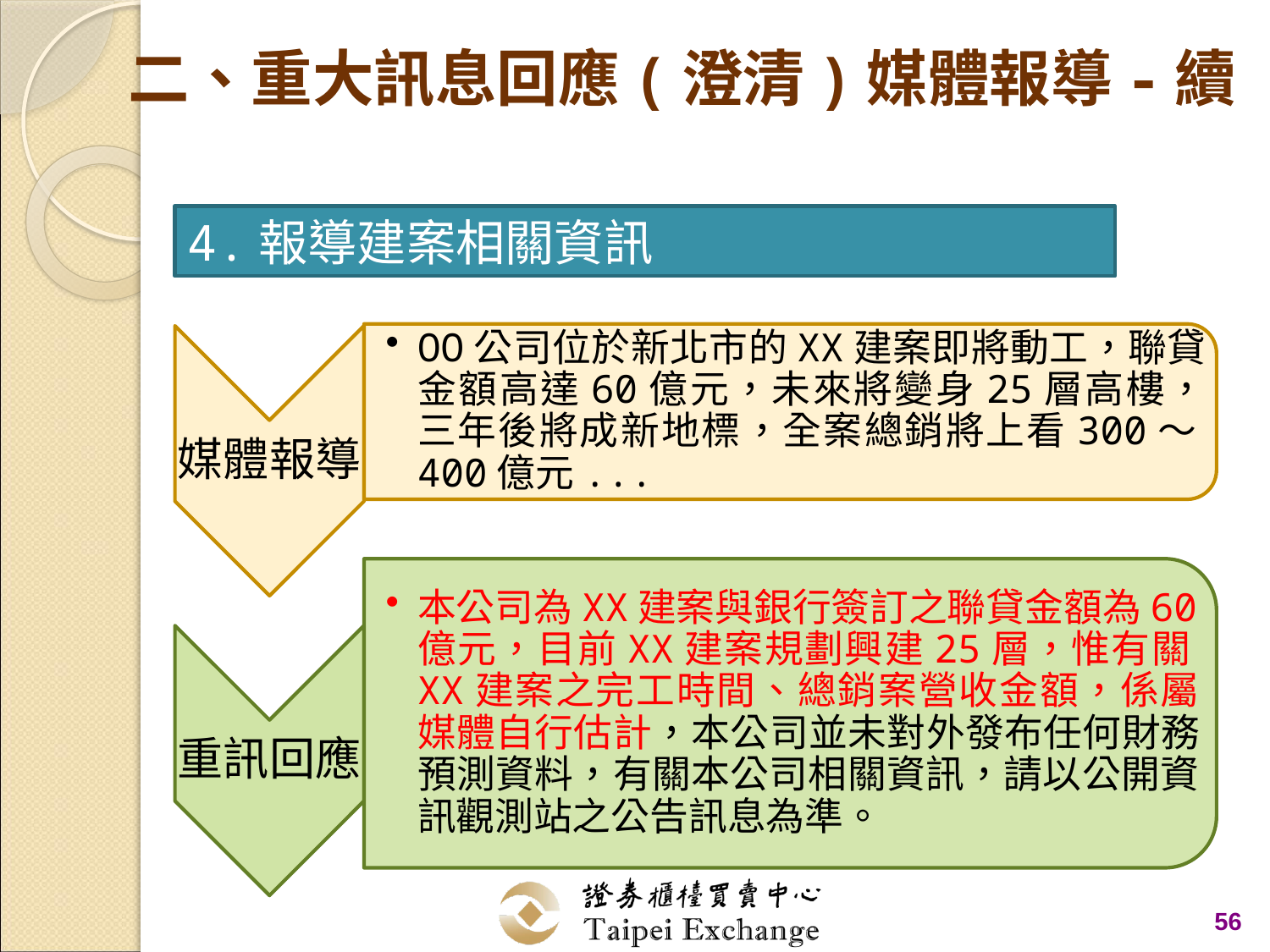

# 二、重大訊息回應(澄清)媒體報導-續
4.報導建案相關資訊
媒體報導
OO公司位於新北市的XX建案即將動工，聯貸金額高達60億元，未來將變身25層高樓，三年後將成新地標，全案總銷將上看300～400億元...
重訊回應
本公司為XX建案與銀行簽訂之聯貸金額為60億元，目前XX建案規劃興建25層，惟有關XX建案之完工時間、總銷案營收金額，係屬媒體自行估計，本公司並未對外發布任何財務預測資料，有關本公司相關資訊，請以公開資訊觀測站之公告訊息為準。
56